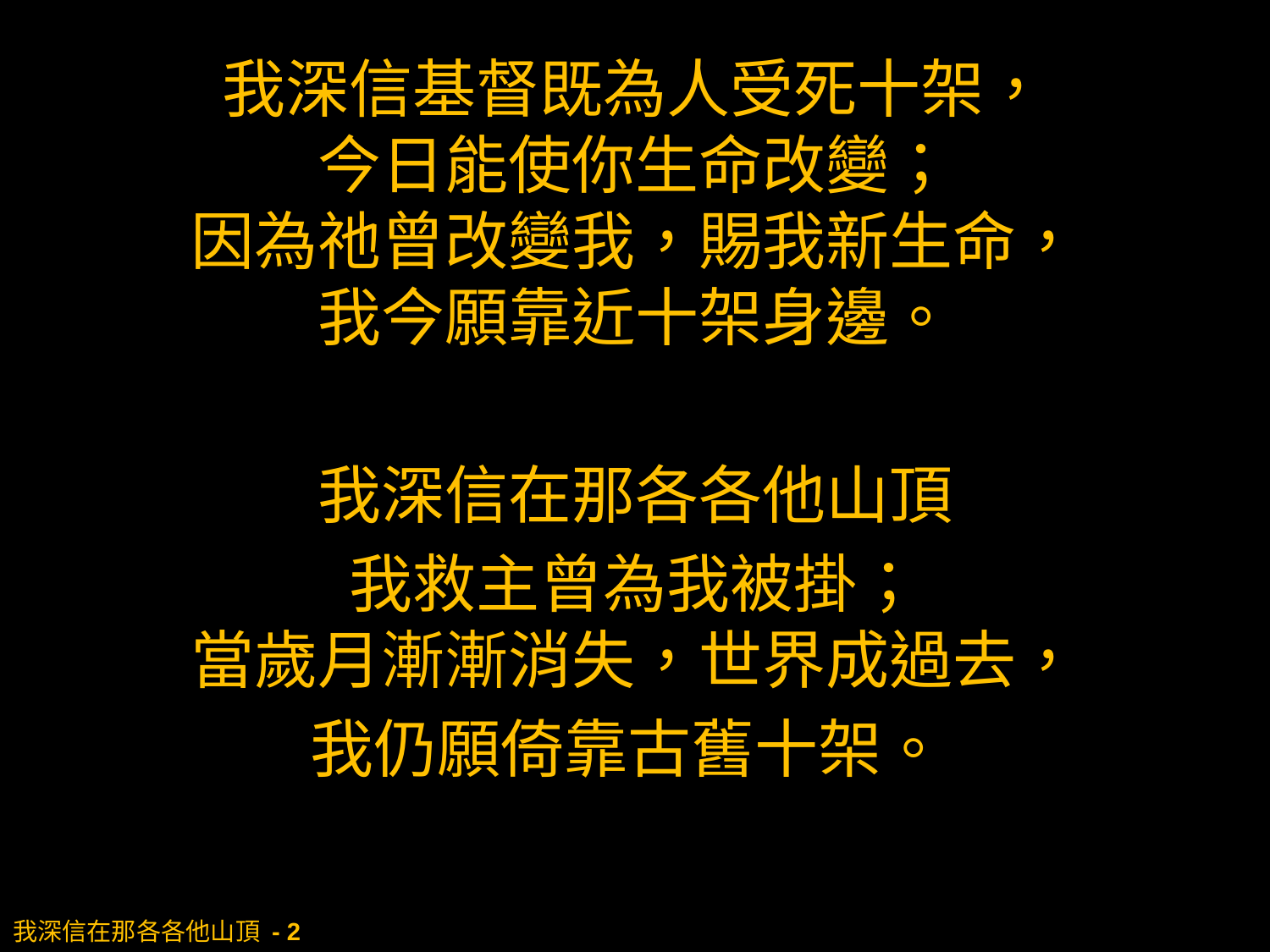

我深信基督既為人受死十架，
今日能使你生命改變；
因為祂曾改變我，賜我新生命，
我今願靠近十架身邊。

我深信在那各各他山頂
我救主曾為我被掛；
當歲月漸漸消失，世界成過去，
我仍願倚靠古舊十架。
# 我深信在那各各他山頂 - 2